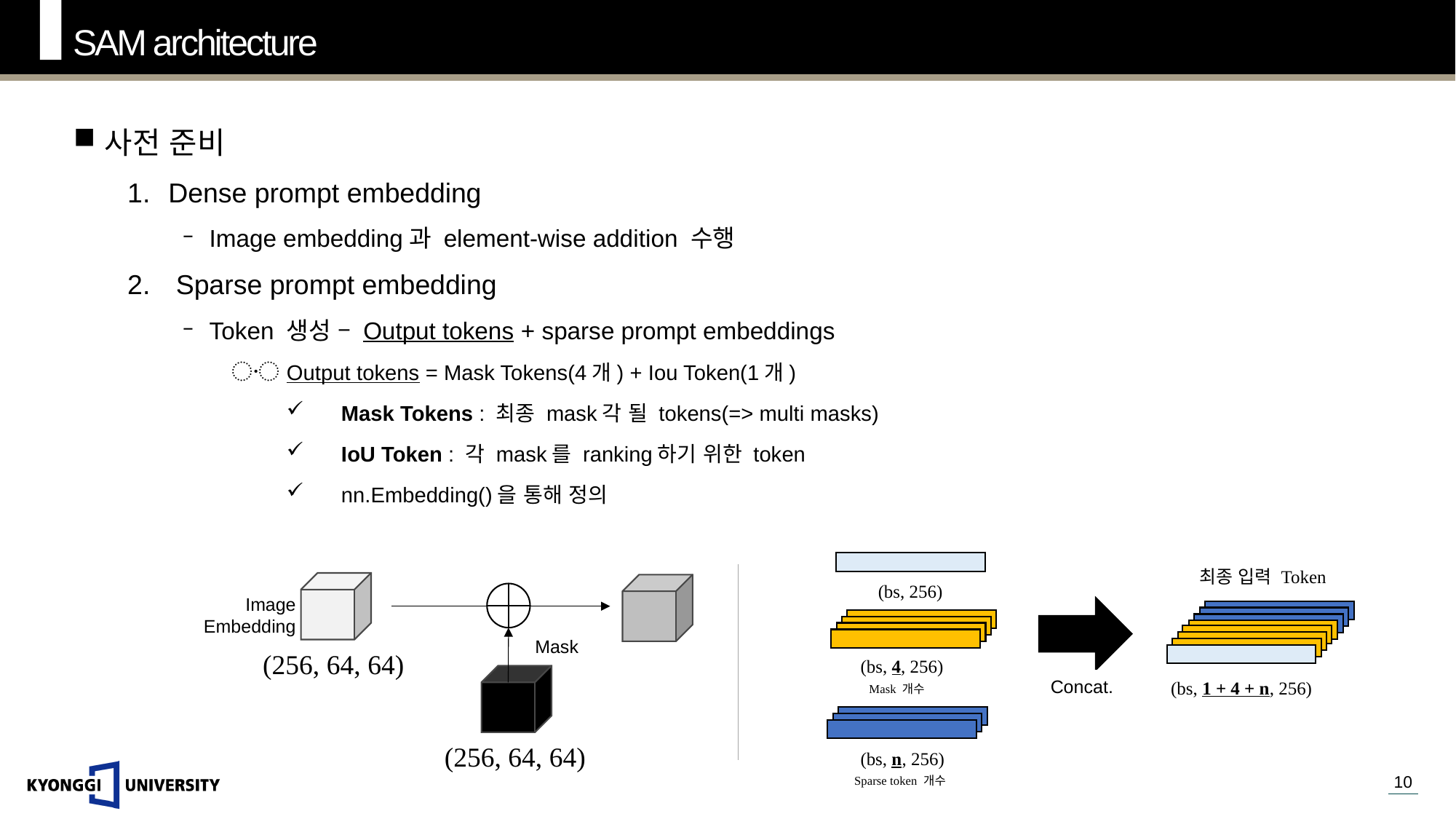

SAM architecture
사전 준비
Dense prompt embedding
Image embedding과 element-wise addition 수행
 Sparse prompt embedding
Token 생성 – Output tokens + sparse prompt embeddings
Output tokens = Mask Tokens(4개) + Iou Token(1개)
Mask Tokens : 최종 mask각 될 tokens(=> multi masks)
IoU Token : 각 mask를 ranking하기 위한 token
nn.Embedding()을 통해 정의

(bs, 256)
최종 입력 Token

(bs, 1 + 4 + n, 256)

(256, 64, 64)

Image Embedding
Mask

(256, 64, 64)

(bs, 4, 256)
Concat.
Mask 개수

(bs, n, 256)
Sparse token 개수